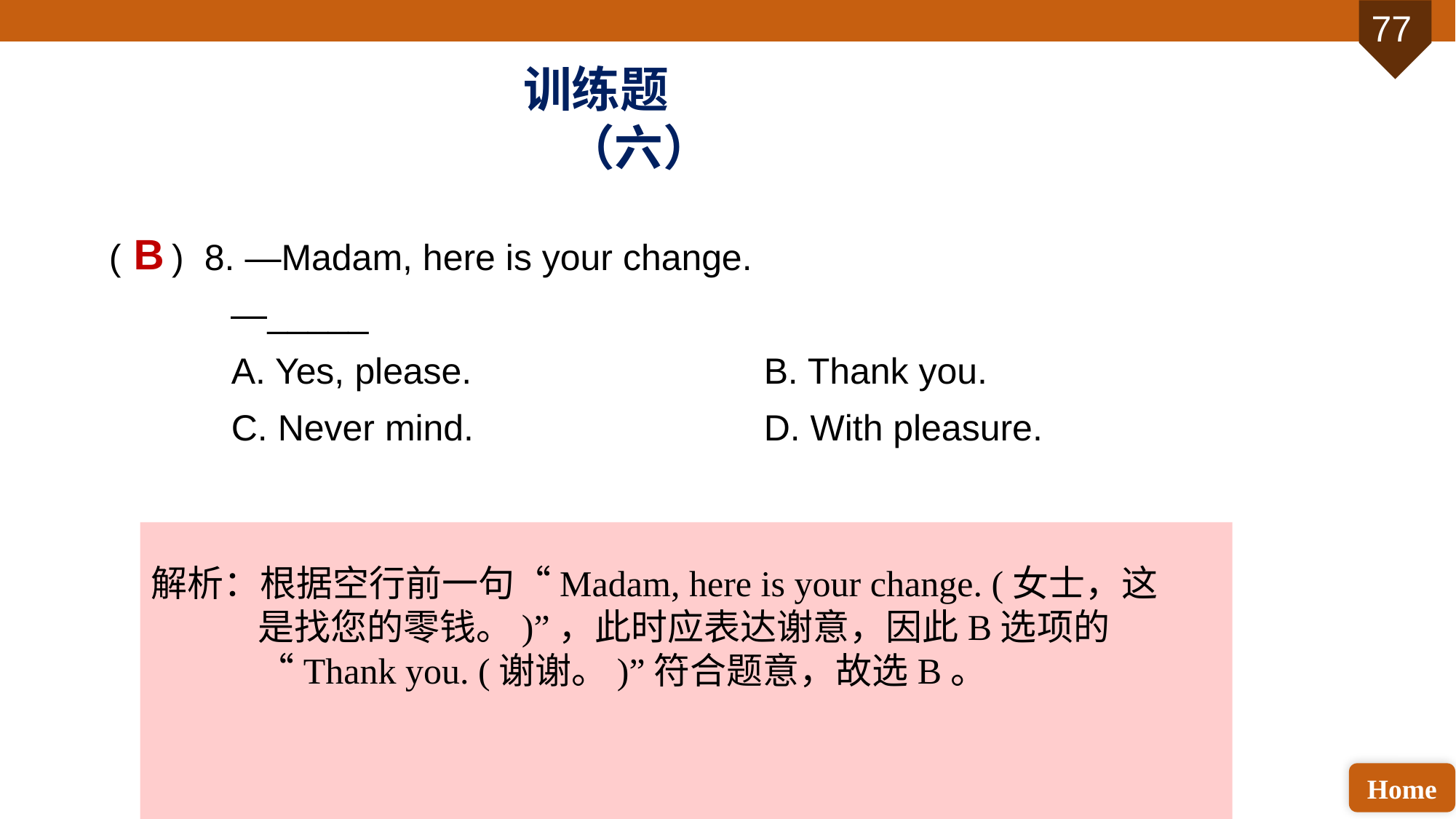

训练题（六）
(     )  8. —Madam, here is your change.
            —_____
            A. Yes, please. 			B. Thank you.
            C. Never mind. 			D. With pleasure.
B

解析：根据空行前一句“Madam, here is your change. (女士，这是找您的零钱。)”，此时应表达谢意，因此B选项的 “Thank you. (谢谢。)”符合题意，故选B。